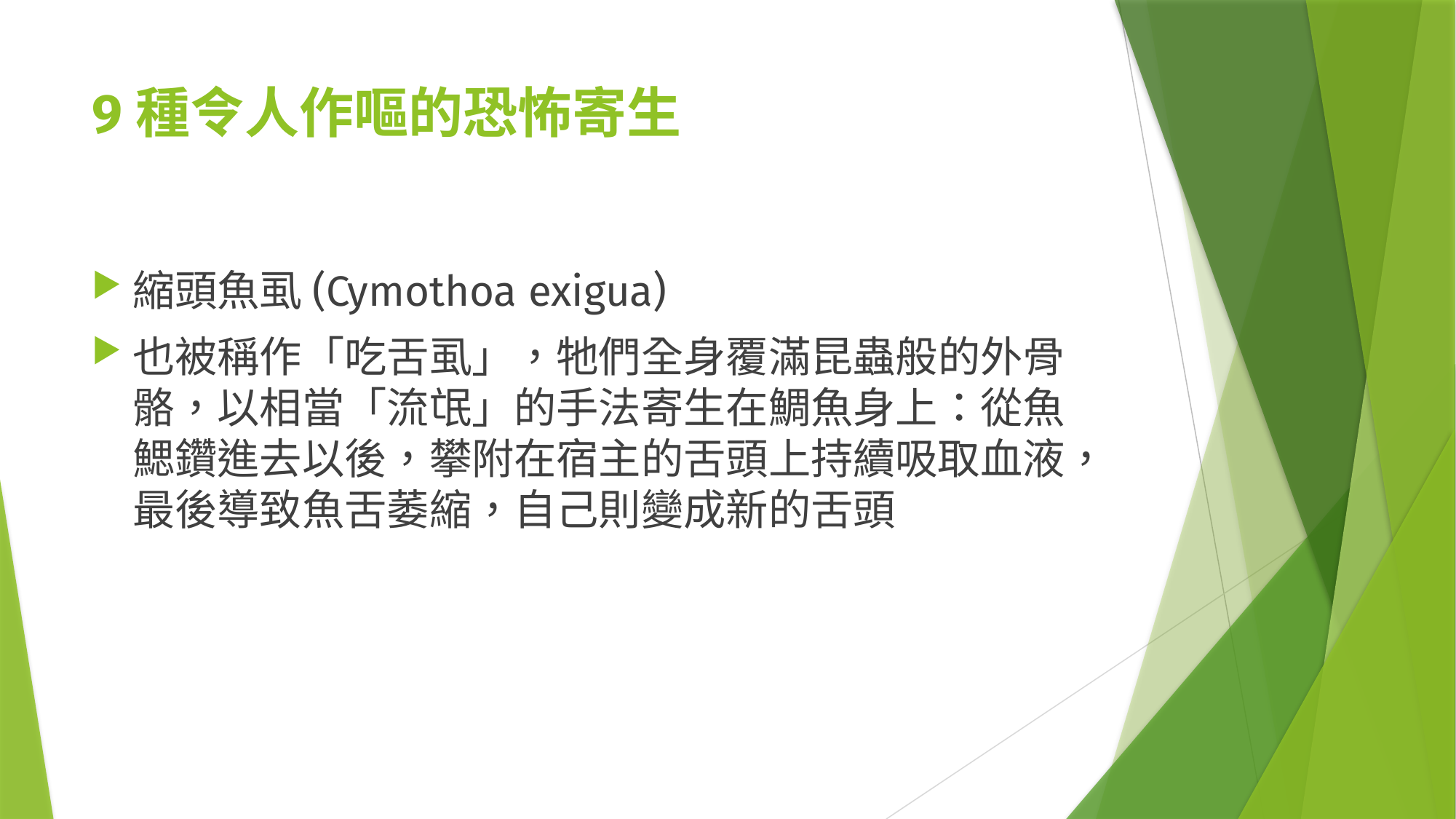

# 9種令人作嘔的恐怖寄生
縮頭魚虱(Cymothoa exigua)
也被稱作「吃舌虱」，牠們全身覆滿昆蟲般的外骨骼，以相當「流氓」的手法寄生在鯛魚身上：從魚鰓鑽進去以後，攀附在宿主的舌頭上持續吸取血液，最後導致魚舌萎縮，自己則變成新的舌頭